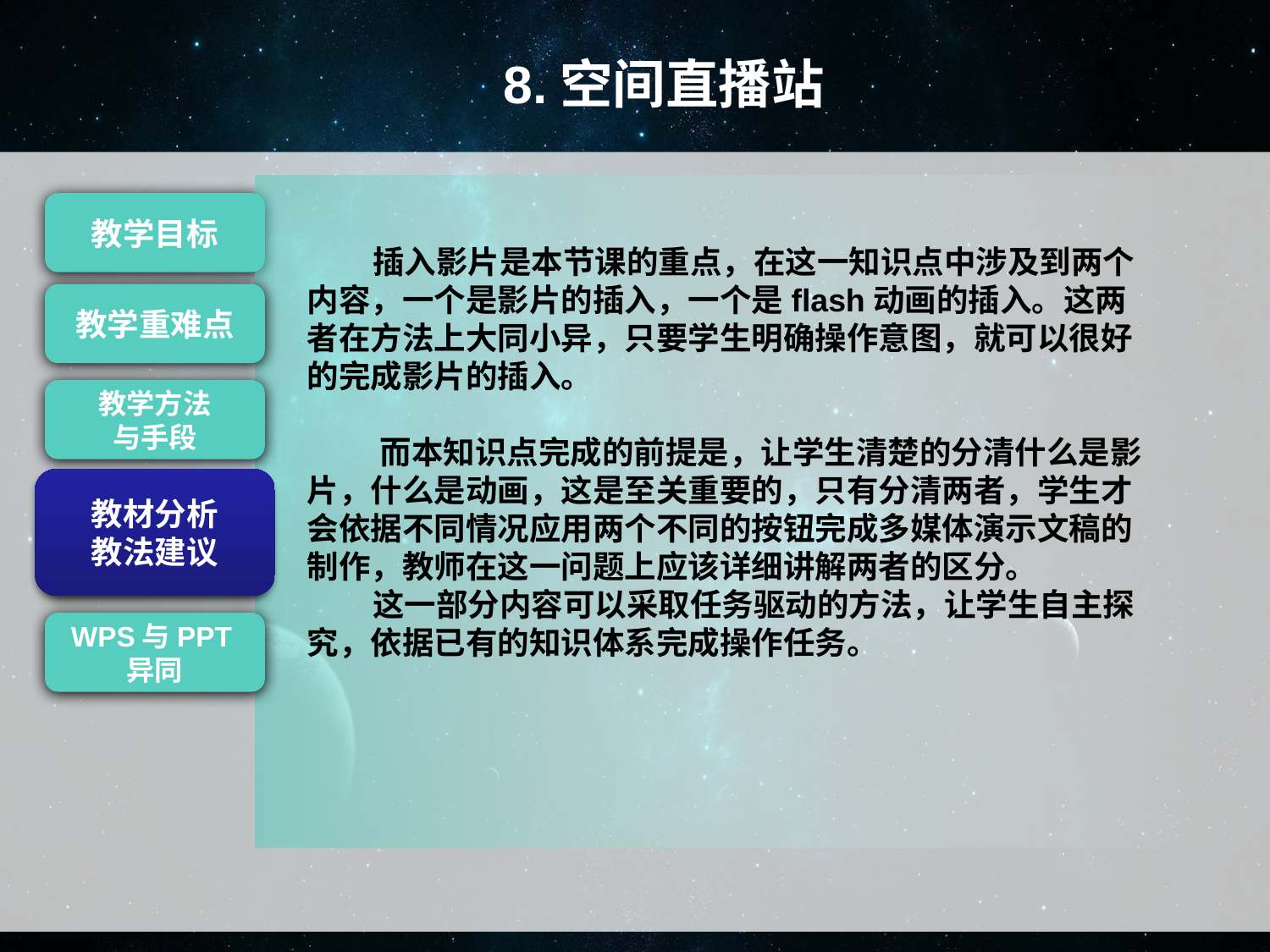

8.空间直播站

        插入影片是本节课的重点，在这一知识点中涉及到两个内容，一个是影片的插入，一个是flash动画的插入。这两者在方法上大同小异，只要学生明确操作意图，就可以很好的完成影片的插入。

         而本知识点完成的前提是，让学生清楚的分清什么是影片，什么是动画，这是至关重要的，只有分清两者，学生才会依据不同情况应用两个不同的按钮完成多媒体演示文稿的制作，教师在这一问题上应该详细讲解两者的区分。
        这一部分内容可以采取任务驱动的方法，让学生自主探究，依据已有的知识体系完成操作任务。

教学目标
教学重难点
教学方法
与手段
教材分析
教法建议
教材分析
教法建议
WPS与PPT异同